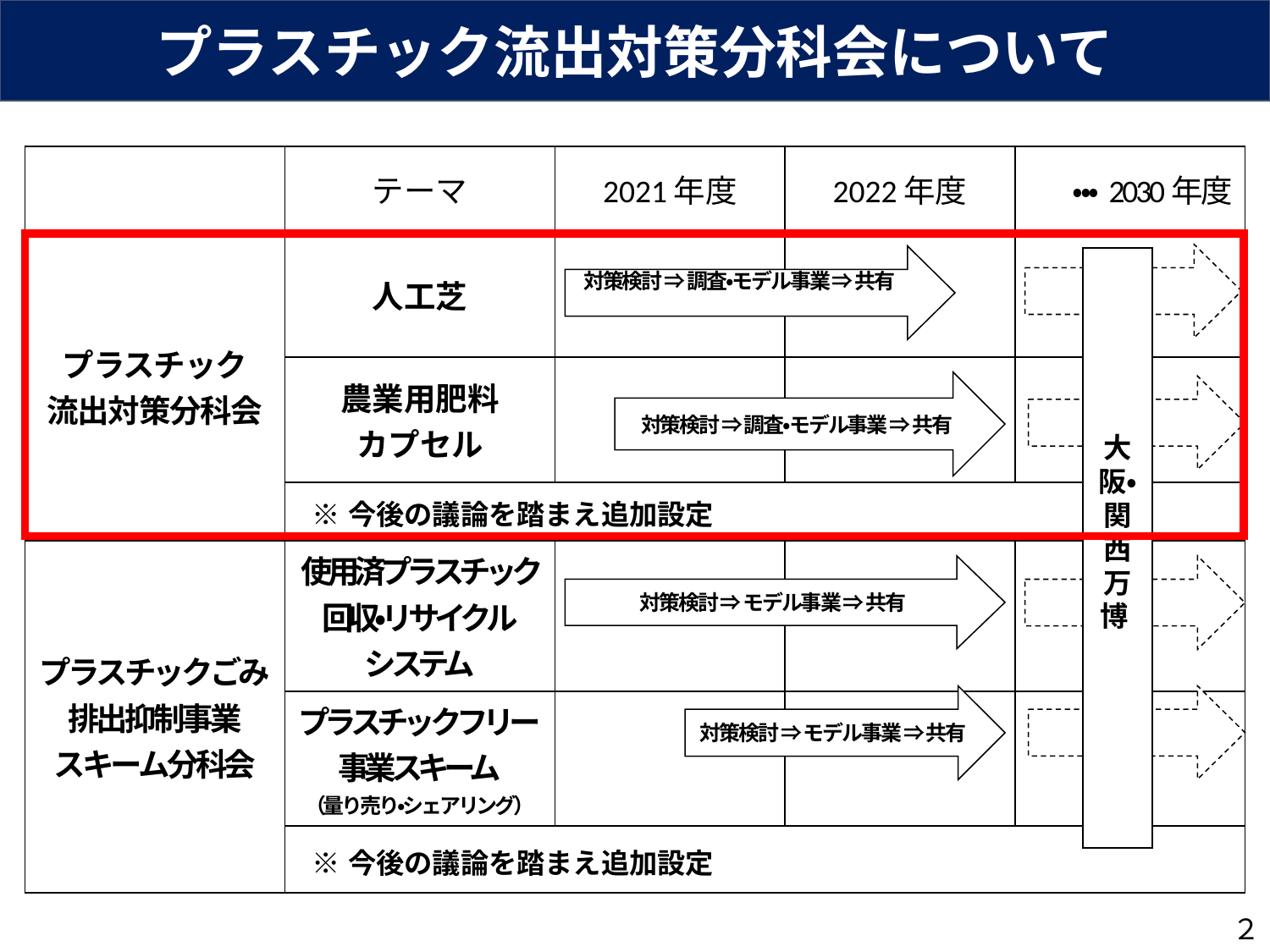

プラスチック流出対策分科会について
|  | テーマ | 2021年度 | 2022年度 | ・・・2030年度 |
| --- | --- | --- | --- | --- |
| プラスチック 流出対策分科会 | 人工芝 |  |  |  |
|  | 農業用肥料 カプセル |  |  |  |
|  | ※今後の議論を踏まえ追加設定 |  |  |  |
| プラスチックごみ 排出抑制事業 スキーム分科会 | 使用済プラスチック回収・リサイクル システム |  |  |  |
|  | プラスチックフリー 事業スキーム （量り売り・シェアリング） |  |  |  |
|  | ※今後の議論を踏まえ追加設定 |  |  |  |

対策検討 ⇒ 調査・モデル事業 ⇒ 共有
大阪・関西万博

対策検討 ⇒ 調査・モデル事業 ⇒ 共有

対策検討 ⇒ モデル事業 ⇒ 共有

対策検討 ⇒ モデル事業 ⇒ 共有

２